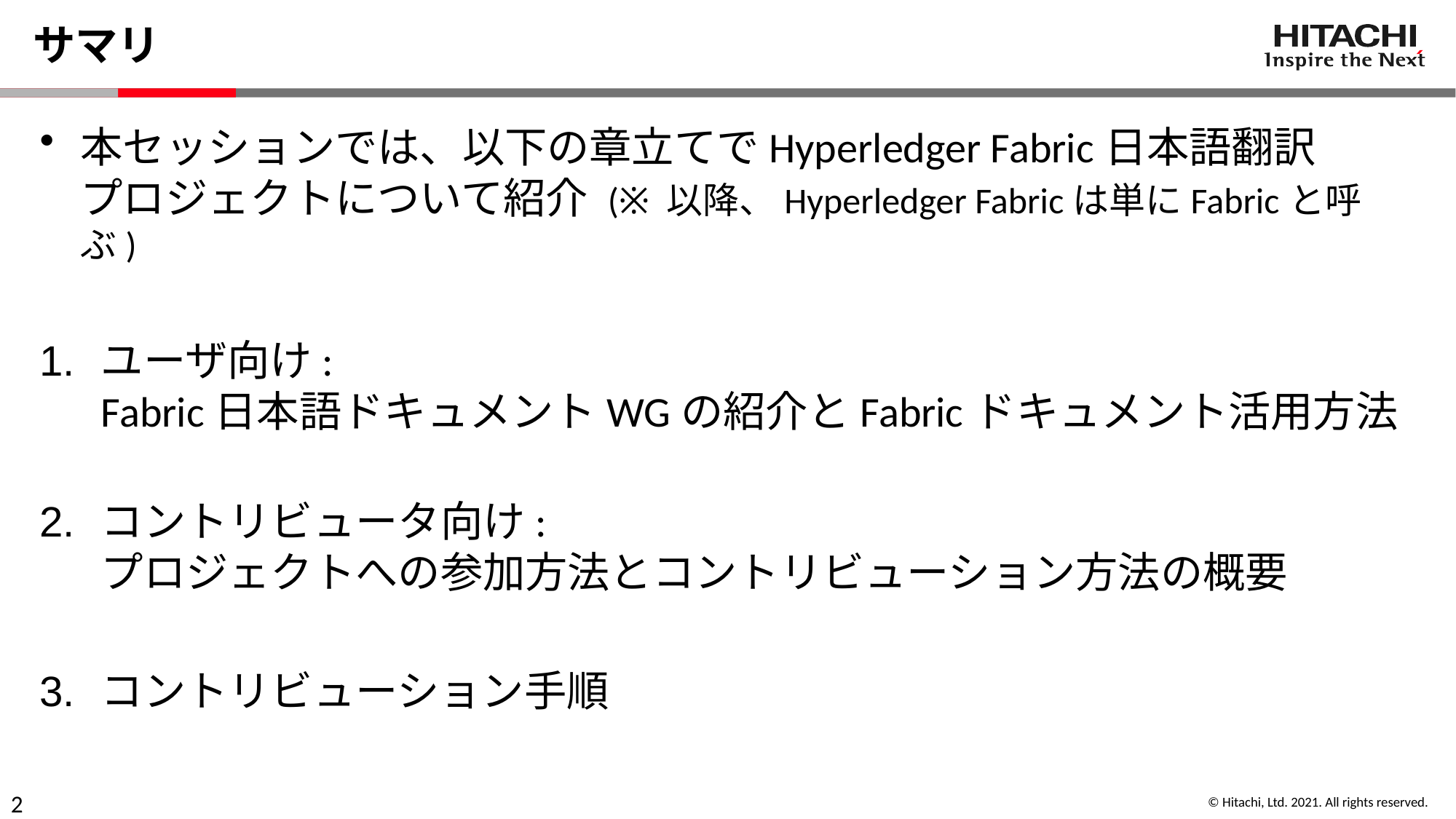

# サマリ
本セッションでは、以下の章立てでHyperledger Fabric日本語翻訳
プロジェクトについて紹介 (※ 以降、Hyperledger Fabricは単にFabricと呼ぶ)

ユーザ向け:
Fabric日本語ドキュメントWGの紹介とFabricドキュメント活用方法
コントリビュータ向け:
プロジェクトへの参加方法とコントリビューション方法の概要

コントリビューション手順